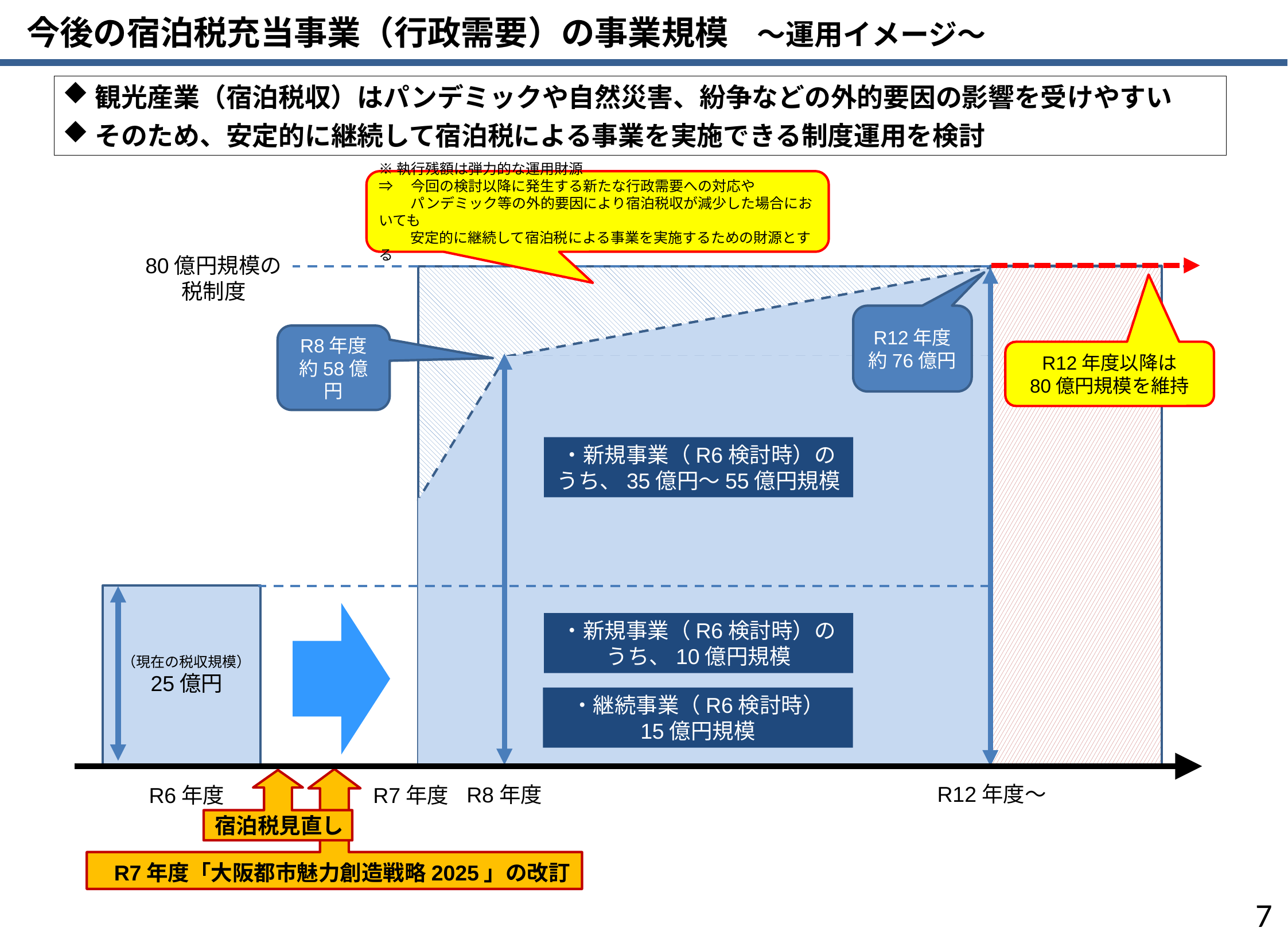

今後の宿泊税充当事業（行政需要）の事業規模　～運用イメージ～

観光産業（宿泊税収）はパンデミックや自然災害、紛争などの外的要因の影響を受けやすい
そのため、安定的に継続して宿泊税による事業を実施できる制度運用を検討
※執行残額は弾力的な運用財源
⇒　今回の検討以降に発生する新たな行政需要への対応や
　　 パンデミック等の外的要因により宿泊税収が減少した場合においても
　　 安定的に継続して宿泊税による事業を実施するための財源とする
80億円規模の
税制度

R12年度
約76億円
R8年度
約58億円
R12年度以降は
80億円規模を維持

・新規事業（R6検討時）のうち、35億円～55億円規模

・新規事業（R6検討時）のうち、10億円規模
（現在の税収規模）
25億円
・継続事業（R6検討時）
15億円規模

R12年度～
R8年度
R6年度
R7年度
宿泊税見直し
R7年度「大阪都市魅力創造戦略2025」の改訂
7